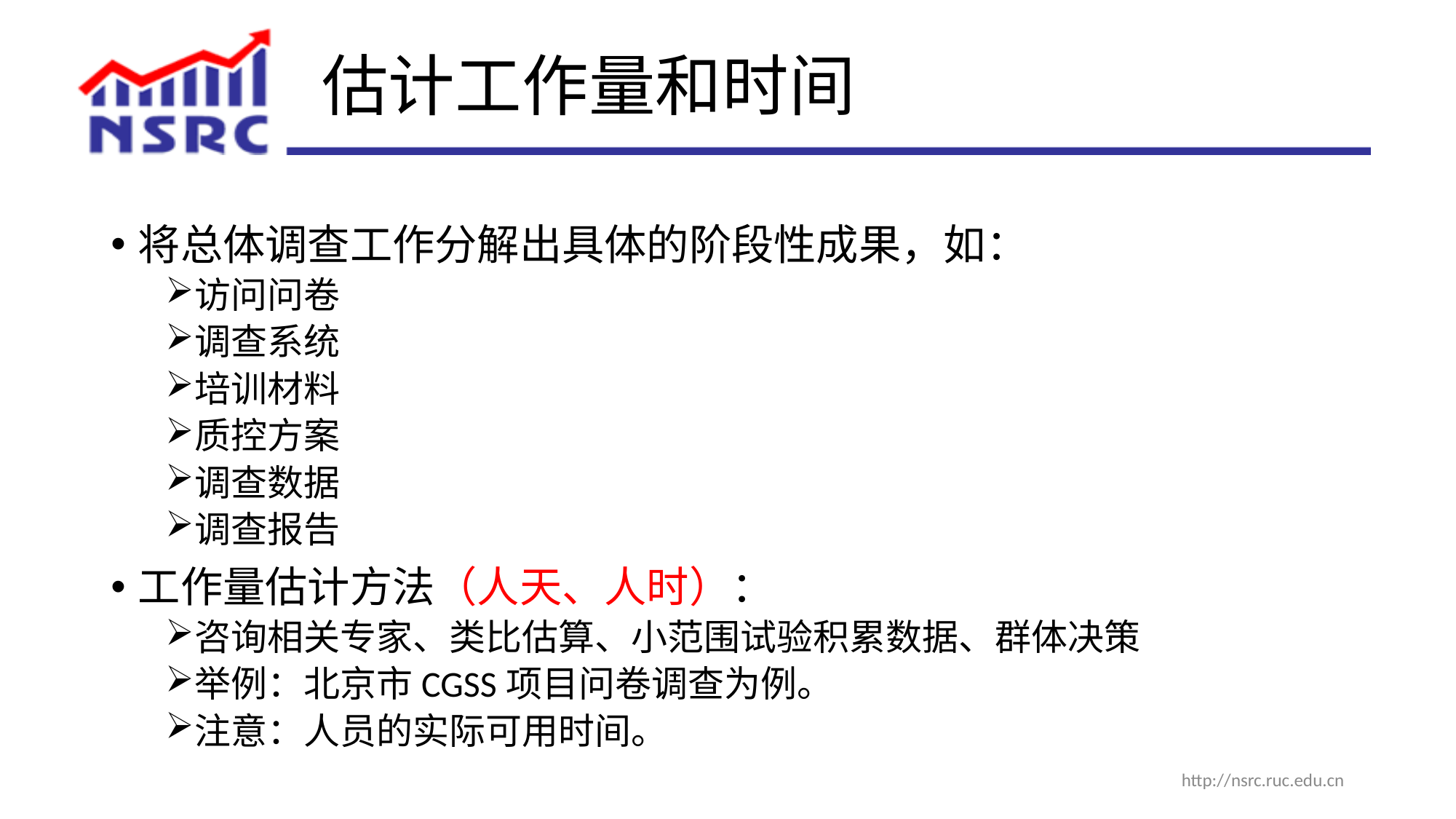

# 估计工作量和时间
将总体调查工作分解出具体的阶段性成果，如：
访问问卷
调查系统
培训材料
质控方案
调查数据
调查报告
工作量估计方法（人天、人时）：
咨询相关专家、类比估算、小范围试验积累数据、群体决策
举例：北京市CGSS项目问卷调查为例。
注意：人员的实际可用时间。